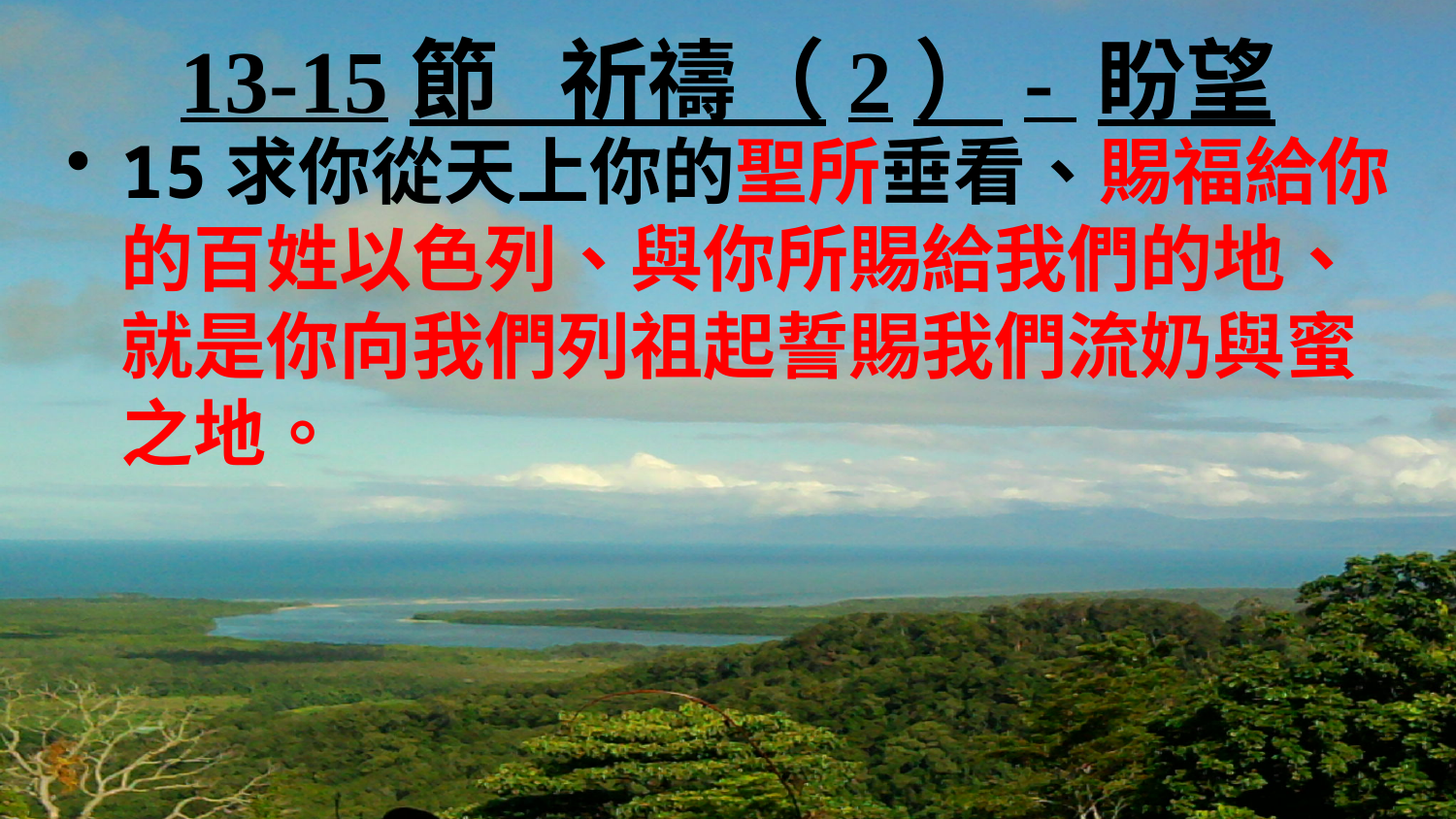

# 13-15節   祈禱（2）- 盼望
15求你從天上你的聖所垂看、賜福給你的百姓以色列、與你所賜給我們的地、就是你向我們列祖起誓賜我們流奶與蜜之地。